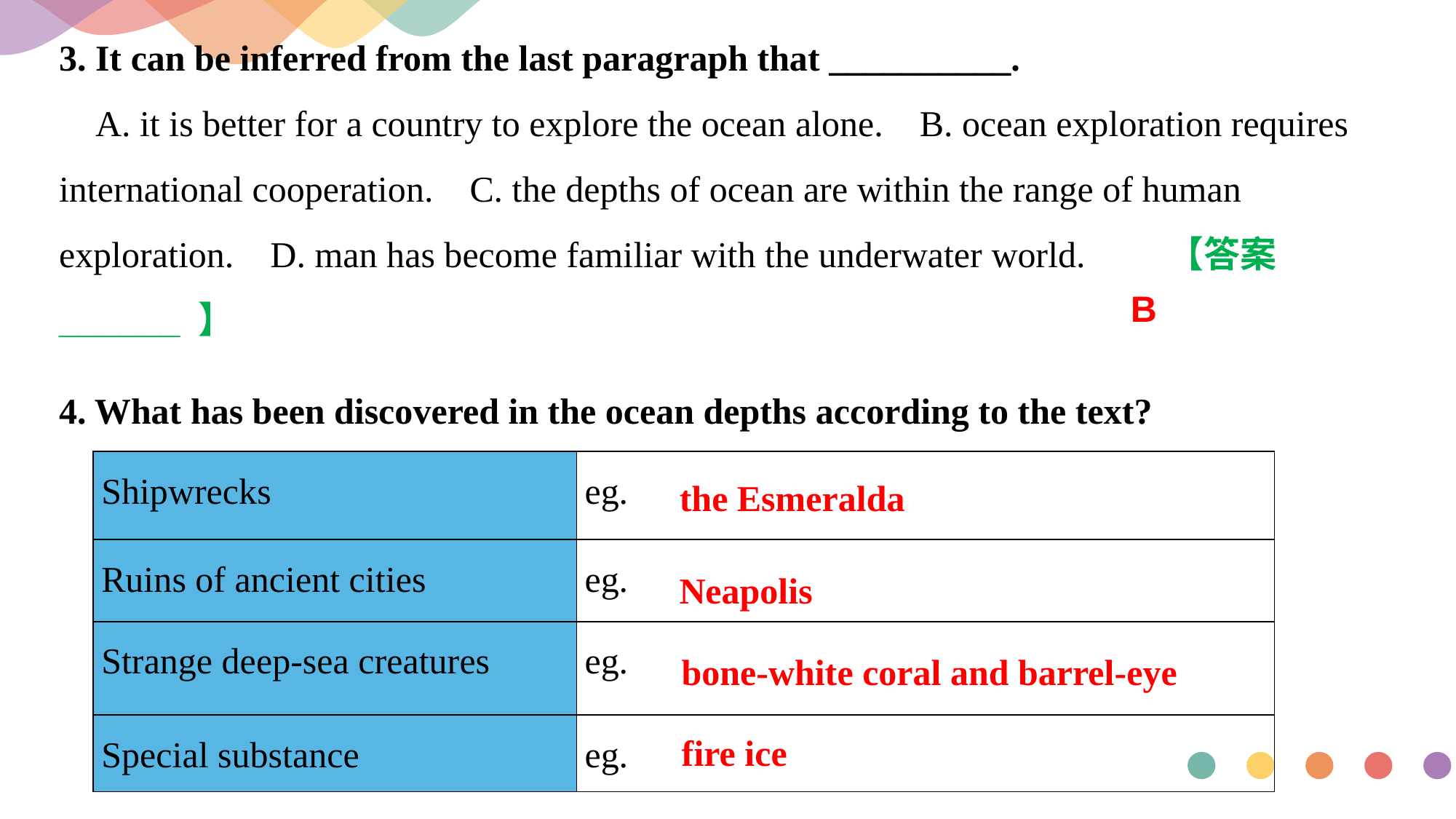

3. It can be inferred from the last paragraph that __________.
    A. it is better for a country to explore the ocean alone.    B. ocean exploration requires international cooperation.    C. the depths of ocean are within the range of human exploration.    D. man has become familiar with the underwater world.        【答案 ______ 】

  B
4. What has been discovered in the ocean depths according to the text?

| Shipwrecks | eg. |
| --- | --- |
| Ruins of ancient cities | eg. |
| Strange deep-sea creatures | eg. |
| Special substance | eg. |
 the Esmeralda
 Neapolis
bone-white coral and barrel-eye
fire ice